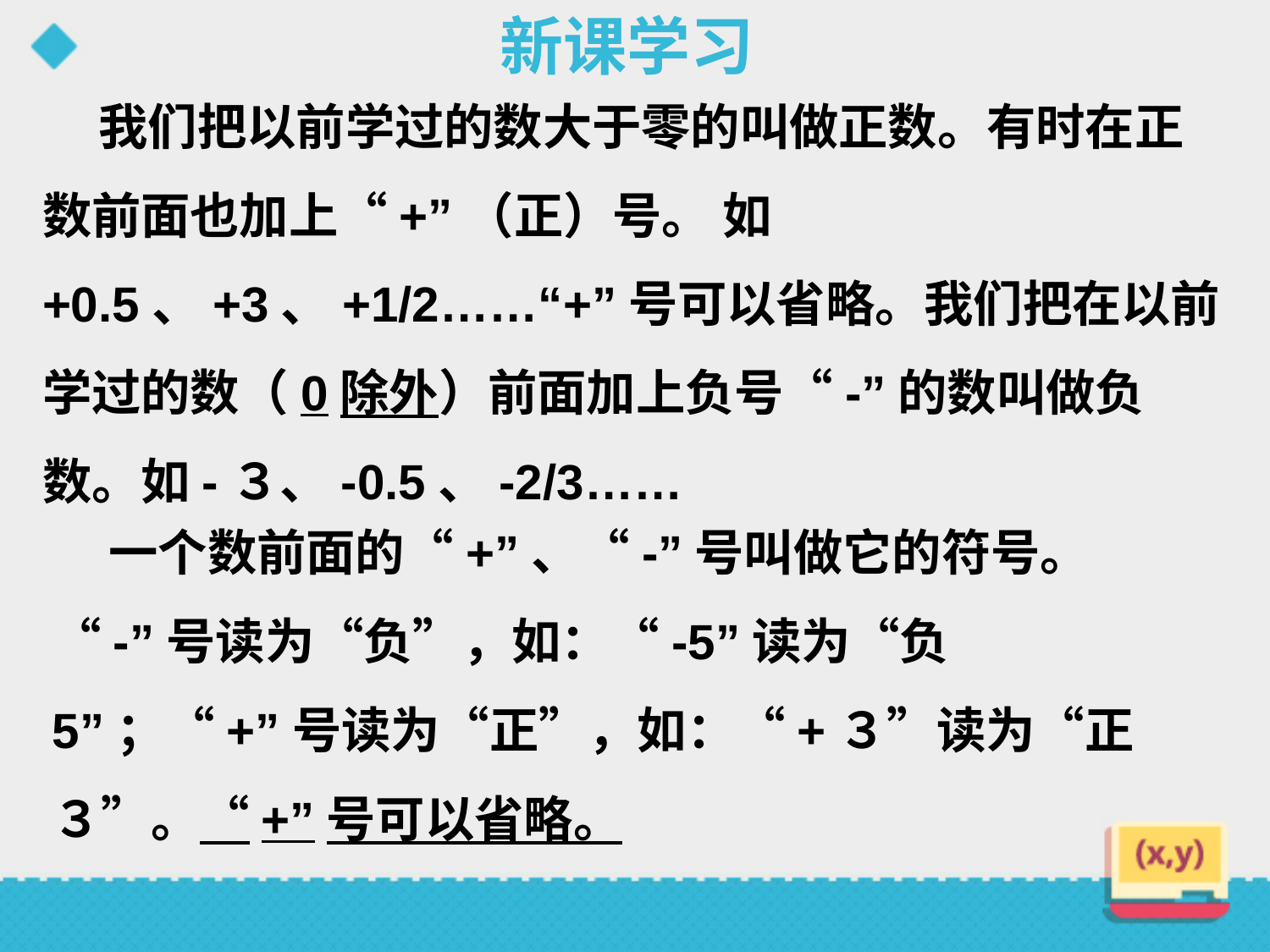

新课学习
    我们把以前学过的数大于零的叫做正数。有时在正数前面也加上“+”（正）号。 如+0.5、+3、+1/2……“+”号可以省略。我们把在以前学过的数（0除外）前面加上负号“-”的数叫做负数。如-３、-0.5、-2/3……
    一个数前面的“+”、“-”号叫做它的符号。 “-”号读为“负”，如：“-5”读为“负5”；“+”号读为“正”，如：“+３”读为“正３”。“+”号可以省略。